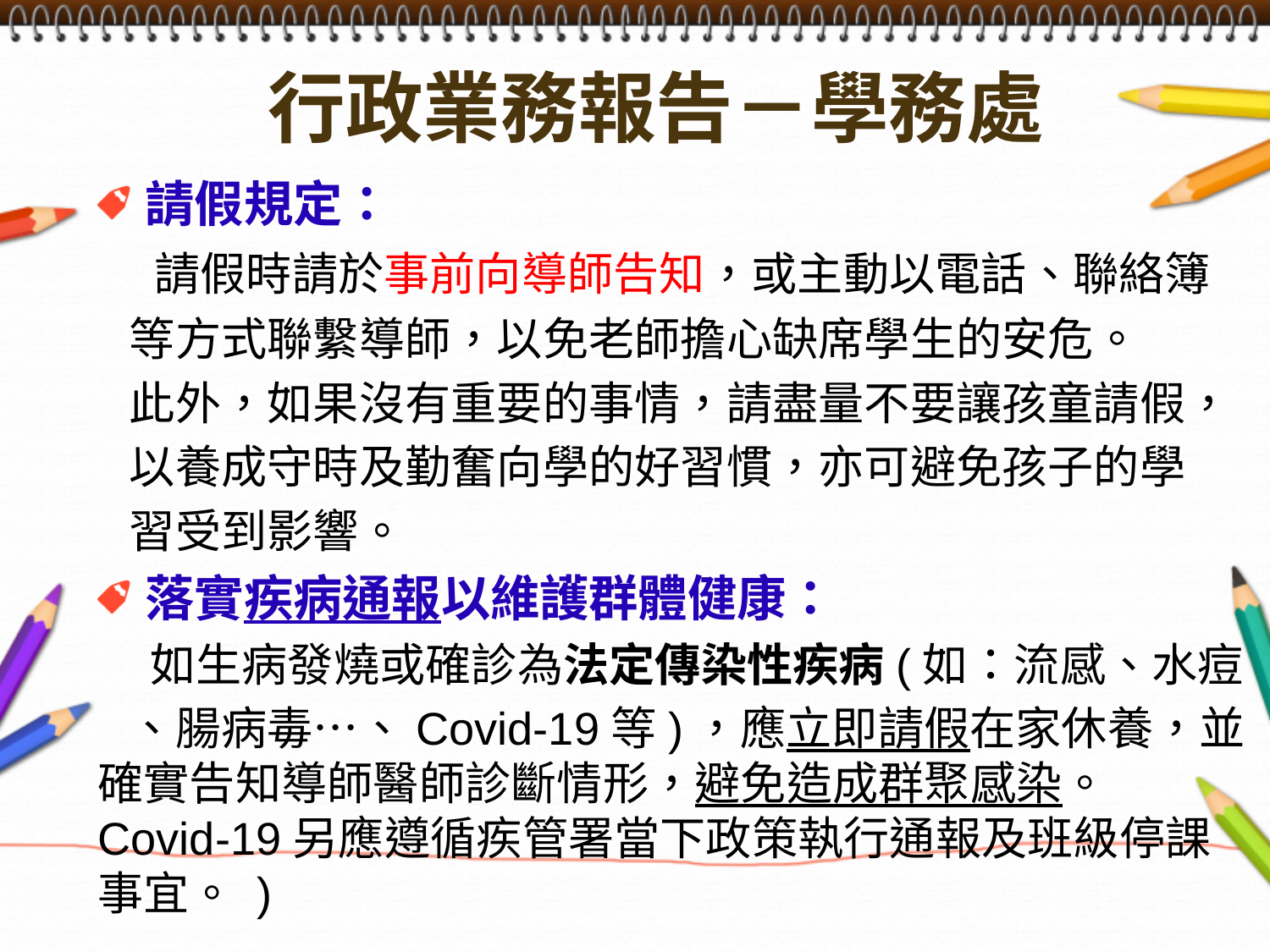

行政業務報告－學務處
請假規定：
    請假時請於事前向導師告知，或主動以電話、聯絡簿
  等方式聯繫導師，以免老師擔心缺席學生的安危。
  此外，如果沒有重要的事情，請盡量不要讓孩童請假，
  以養成守時及勤奮向學的好習慣，亦可避免孩子的學
  習受到影響。
落實疾病通報以維護群體健康：
    如生病發燒或確診為法定傳染性疾病(如：流感、水痘
  、腸病毒…、Covid-19等)，應立即請假在家休養，並確實告知導師醫師診斷情形，避免造成群聚感染。 Covid-19另應遵循疾管署當下政策執行通報及班級停課事宜。 )